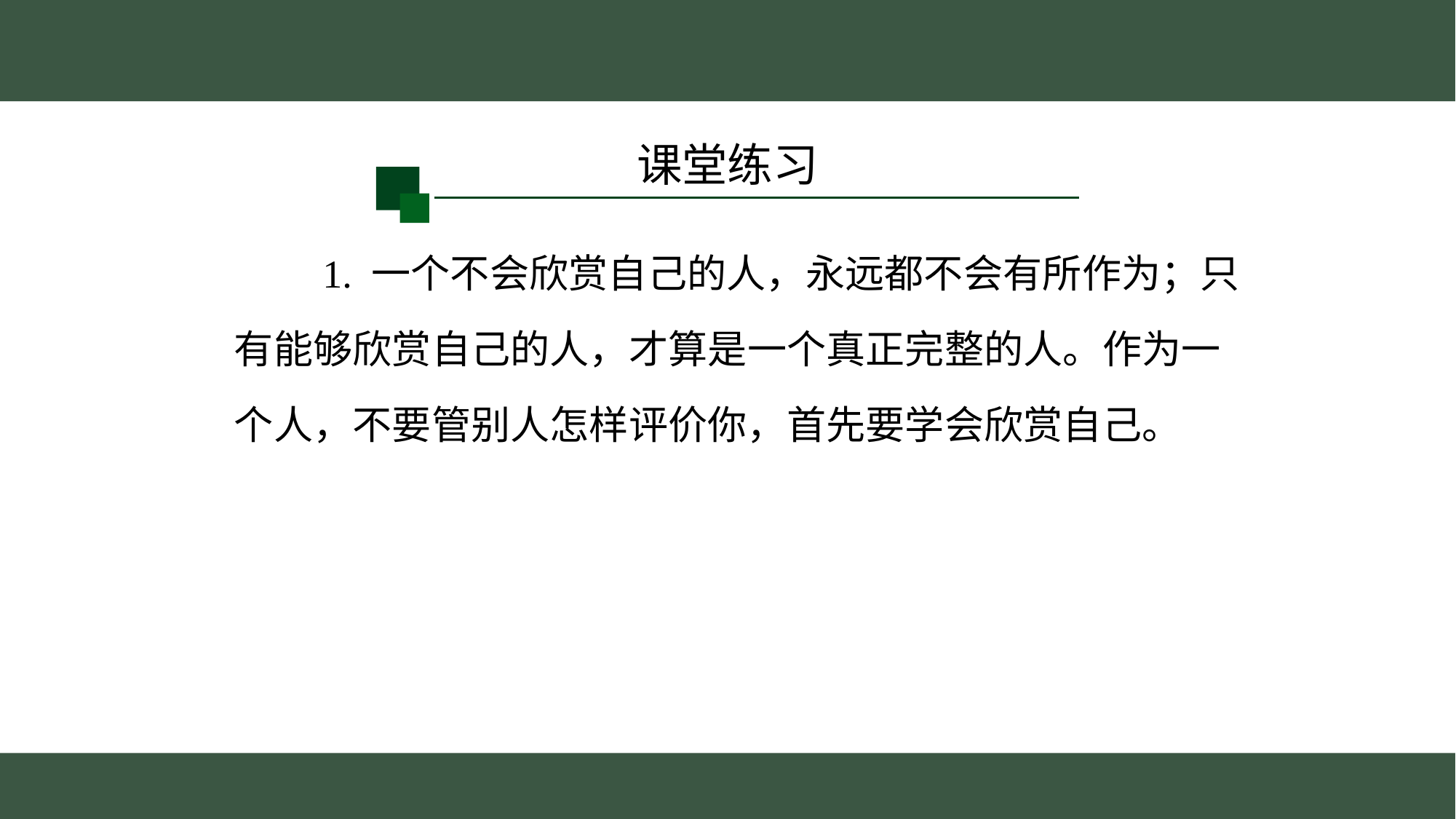

课堂练习
　　1. 一个不会欣赏自己的人，永远都不会有所作为；只
有能够欣赏自己的人，才算是一个真正完整的人。作为一
个人，不要管别人怎样评价你，首先要学会欣赏自己。